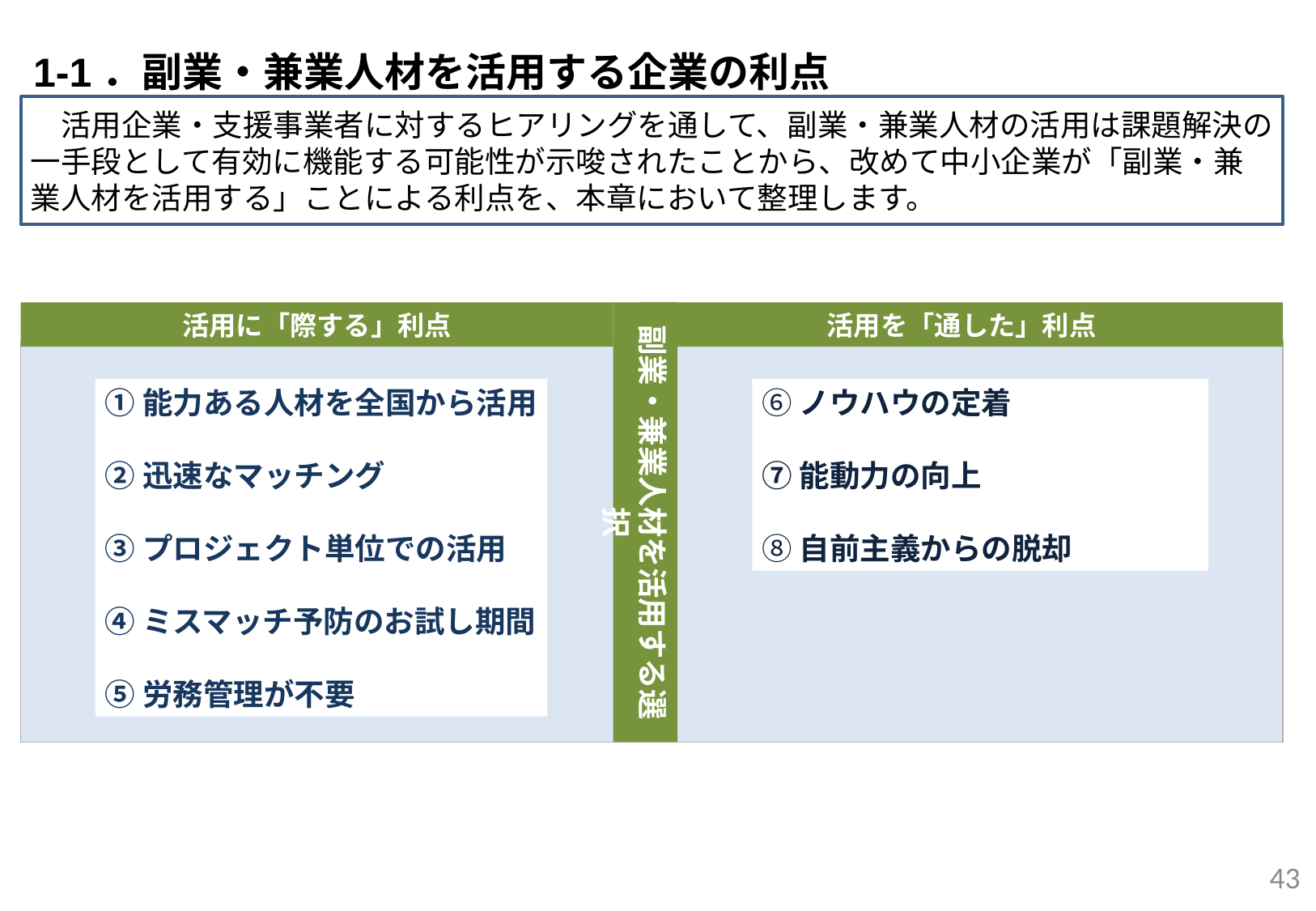

1-1．副業・兼業人材を活用する企業の利点
　活用企業・支援事業者に対するヒアリングを通して、副業・兼業人材の活用は課題解決の一手段として有効に機能する可能性が示唆されたことから、改めて中小企業が「副業・兼業人材を活用する」ことによる利点を、本章において整理します。
活用に「際する」利点
副業・兼業人材を活用する選択
活用を「通した」利点

①能力ある人材を全国から活用

②迅速なマッチング

③プロジェクト単位での活用

④ミスマッチ予防のお試し期間

⑤労務管理が不要
⑥ノウハウの定着

⑦能動力の向上

⑧自前主義からの脱却
43